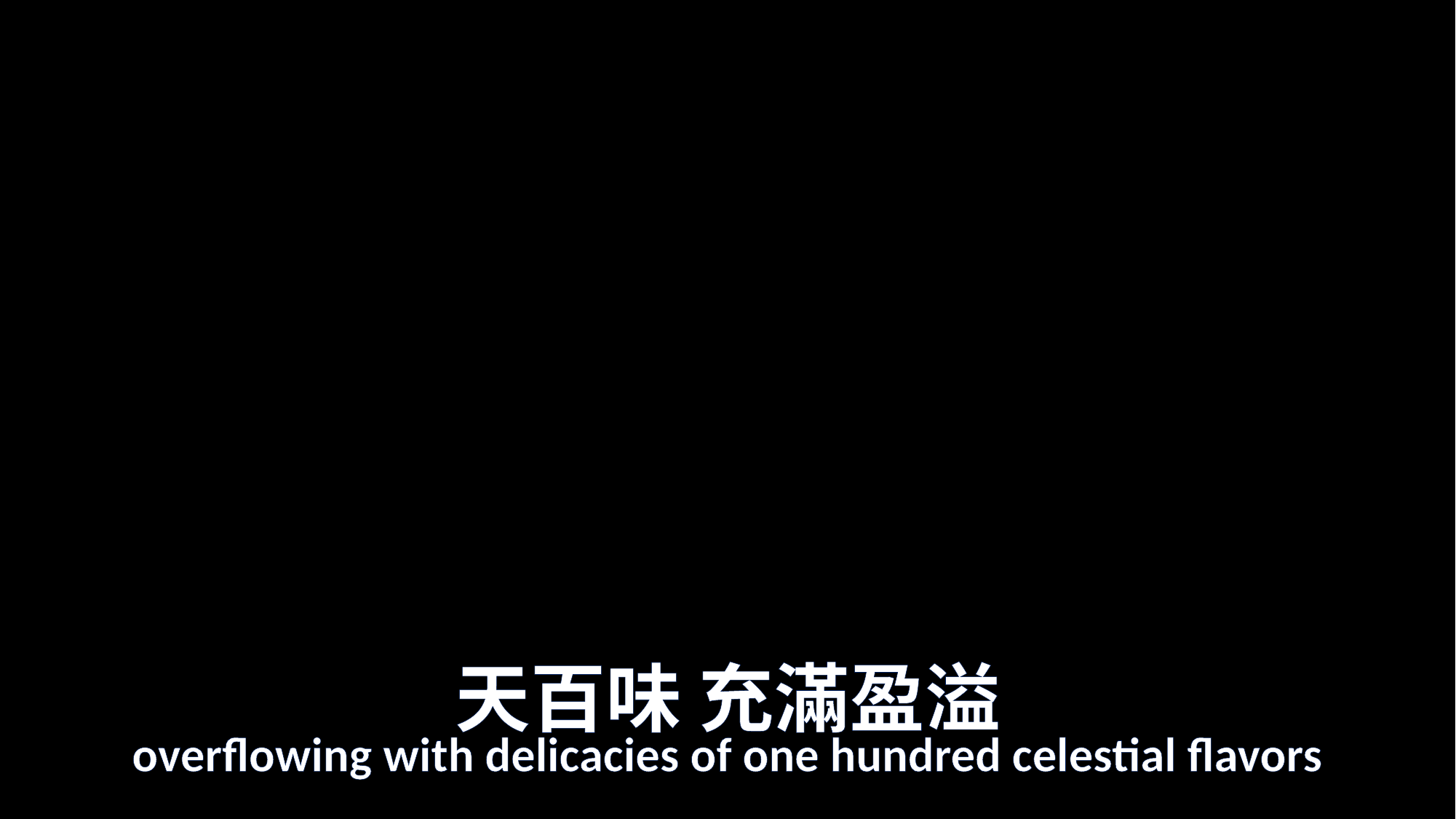

# 天百味 充滿盈溢
overflowing with delicacies of one hundred celestial flavors